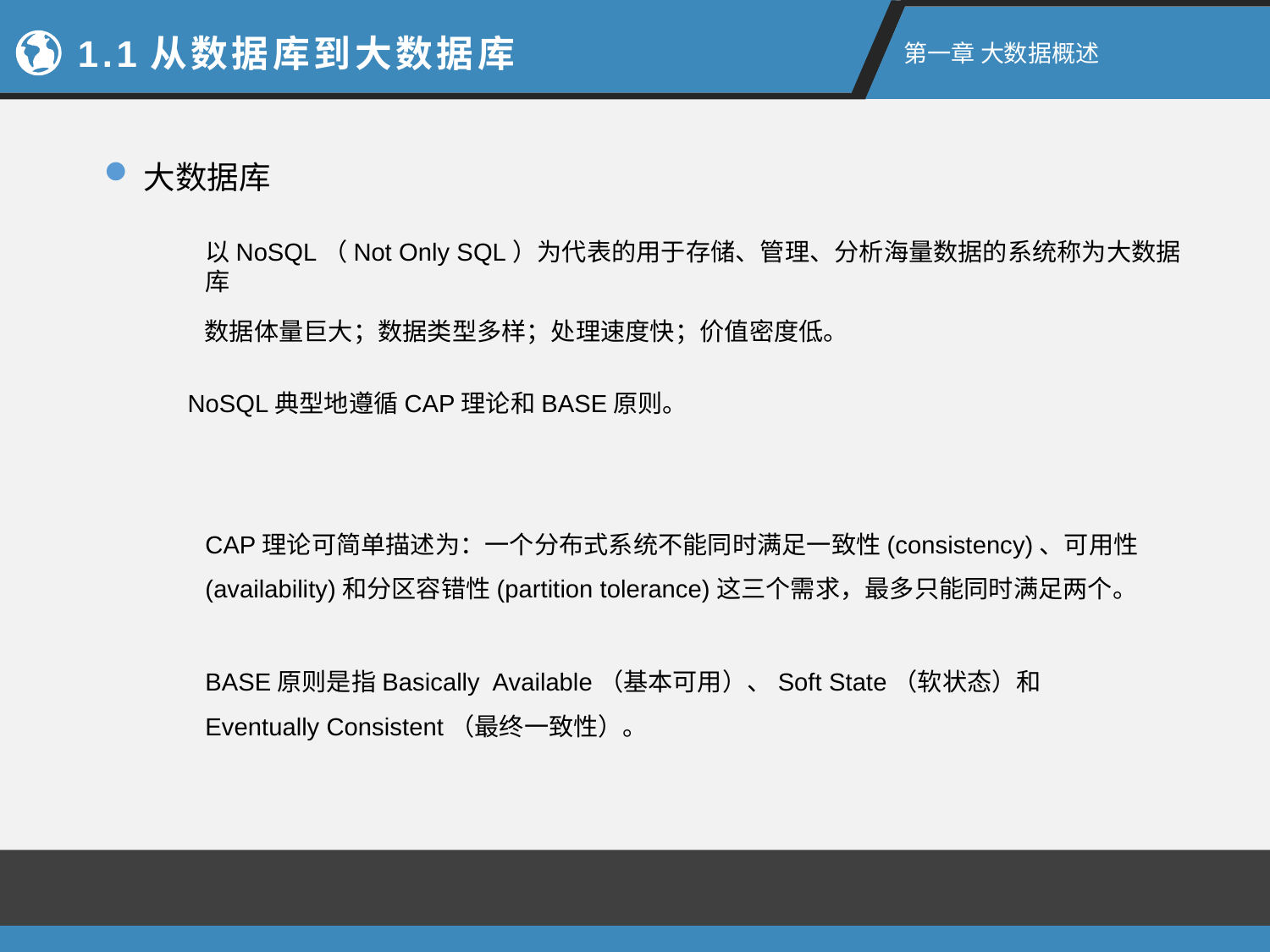

1.1从数据库到大数据库

第一章 大数据概述
大数据库
以NoSQL（Not Only SQL）为代表的用于存储、管理、分析海量数据的系统称为大数据库
数据体量巨大；数据类型多样；处理速度快；价值密度低。
NoSQL典型地遵循CAP理论和BASE原则。
CAP理论可简单描述为：一个分布式系统不能同时满足一致性(consistency)、可用性(availability)和分区容错性(partition tolerance)这三个需求，最多只能同时满足两个。
BASE原则是指Basically  Available（基本可用）、Soft State（软状态）和Eventually Consistent（最终一致性）。